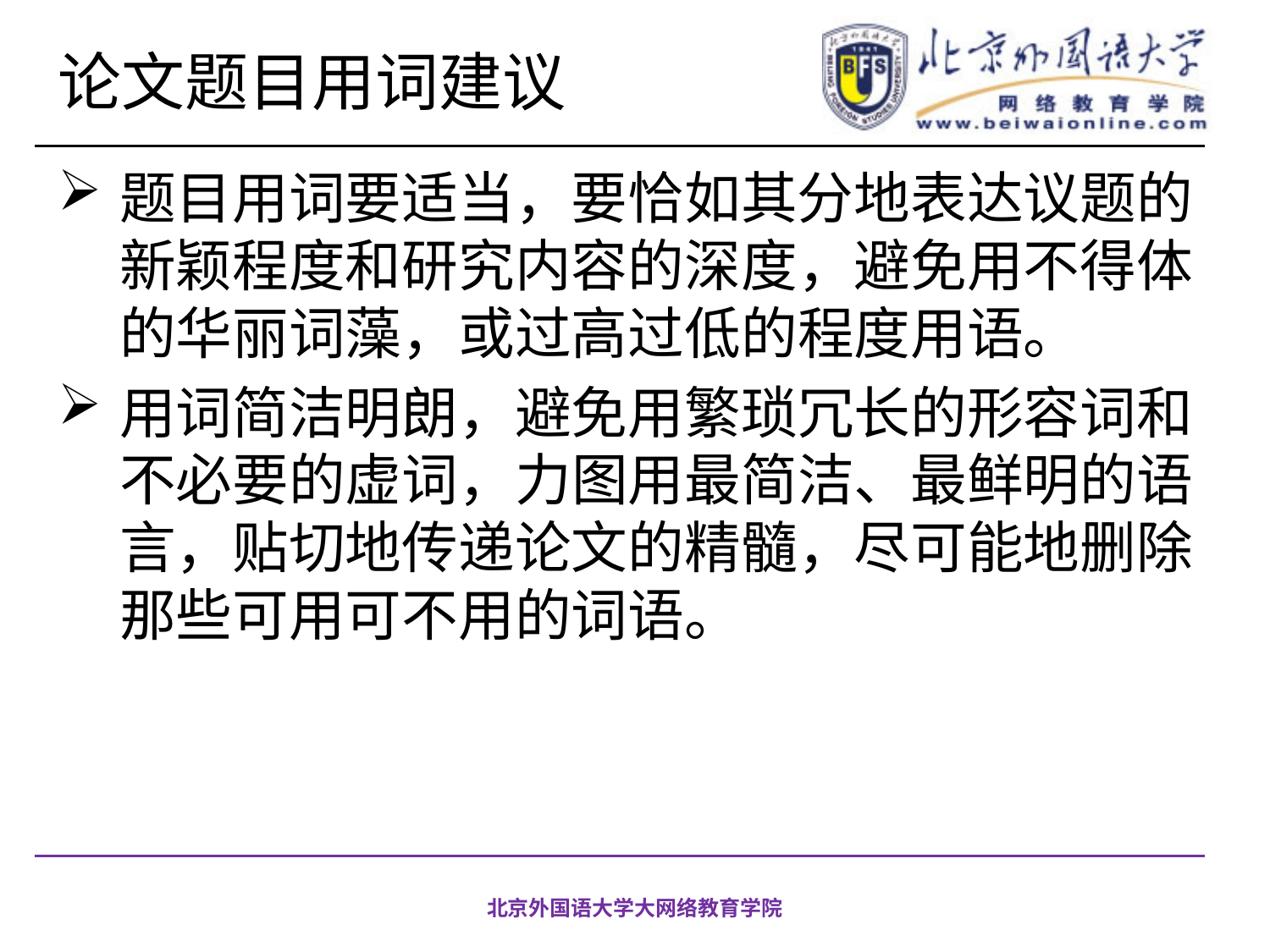

# 论文题目用词建议
题目用词要适当，要恰如其分地表达议题的新颖程度和研究内容的深度，避免用不得体的华丽词藻，或过高过低的程度用语。
用词简洁明朗，避免用繁琐冗长的形容词和不必要的虚词，力图用最简洁、最鲜明的语言，贴切地传递论文的精髓，尽可能地删除那些可用可不用的词语。

北京外国语大学大网络教育学院
25